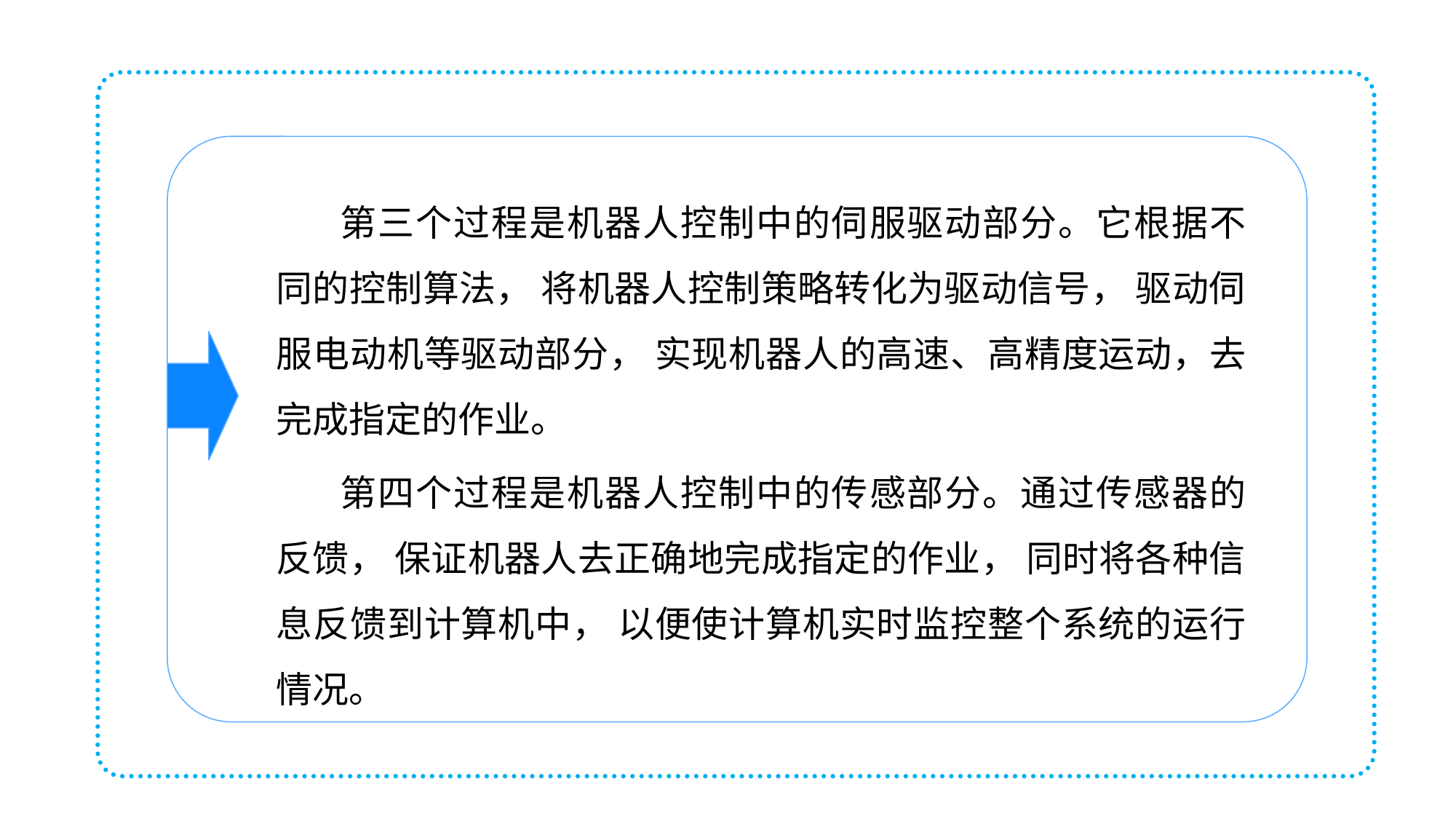

第三个过程是机器人控制中的伺服驱动部分。它根据不同的控制算法， 将机器人控制策略转化为驱动信号， 驱动伺服电动机等驱动部分， 实现机器人的高速、高精度运动，去完成指定的作业。
第四个过程是机器人控制中的传感部分。通过传感器的反馈， 保证机器人去正确地完成指定的作业， 同时将各种信息反馈到计算机中， 以便使计算机实时监控整个系统的运行情况。